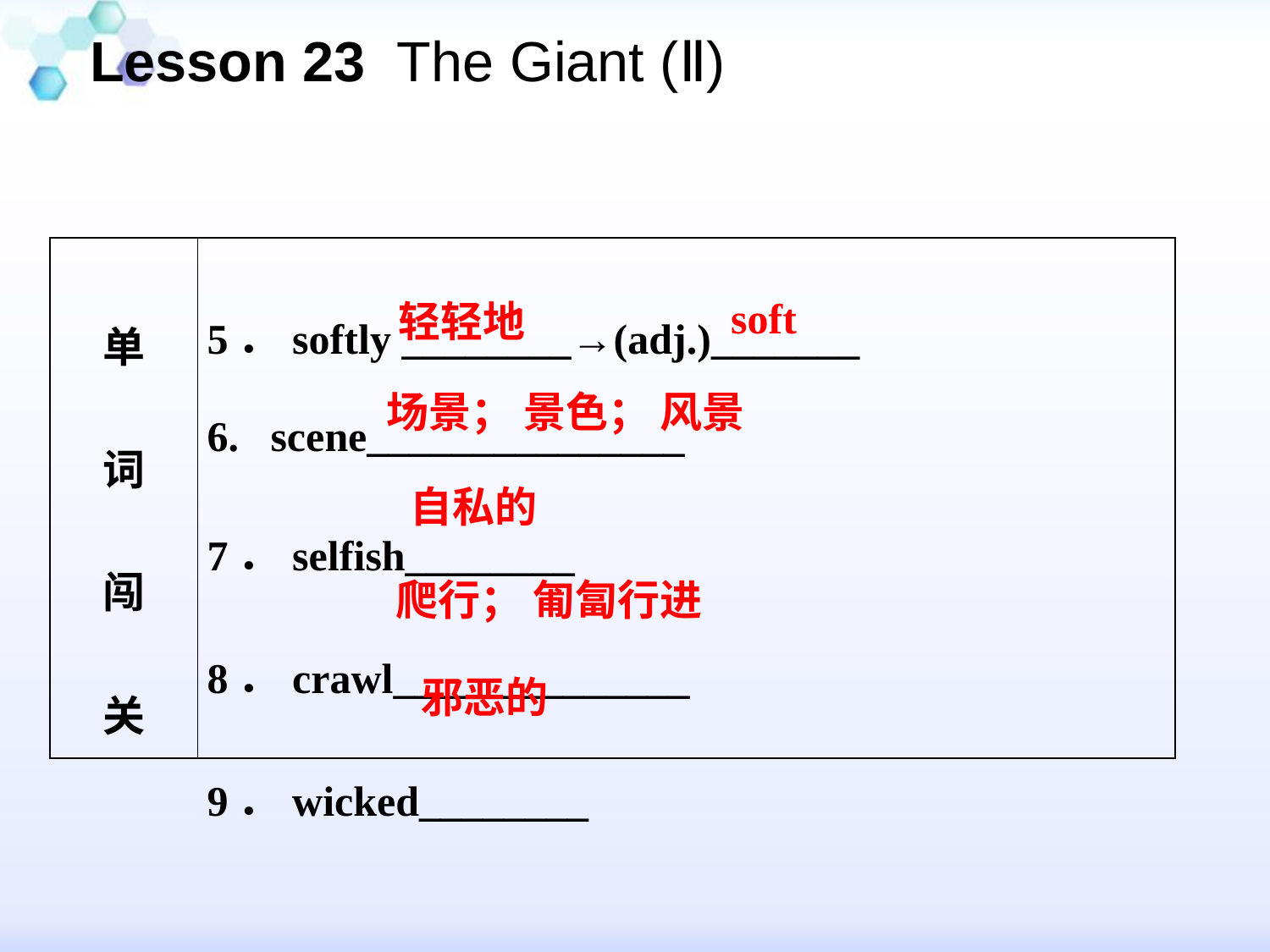

Lesson 23  The Giant (Ⅱ)

#
| 单 词 闯 关 | 5．softly \_\_\_\_\_\_\_\_→(adj.)\_\_\_\_\_\_\_ 6. scene\_\_\_\_\_\_\_\_\_\_\_\_\_\_\_ 7．selfish\_\_\_\_\_\_\_\_ 8．crawl\_\_\_\_\_\_\_\_\_\_\_\_\_\_ 9．wicked\_\_\_\_\_\_\_\_ |
| --- | --- |
soft
轻轻地
场景； 景色； 风景

自私的
爬行； 匍匐行进
邪恶的